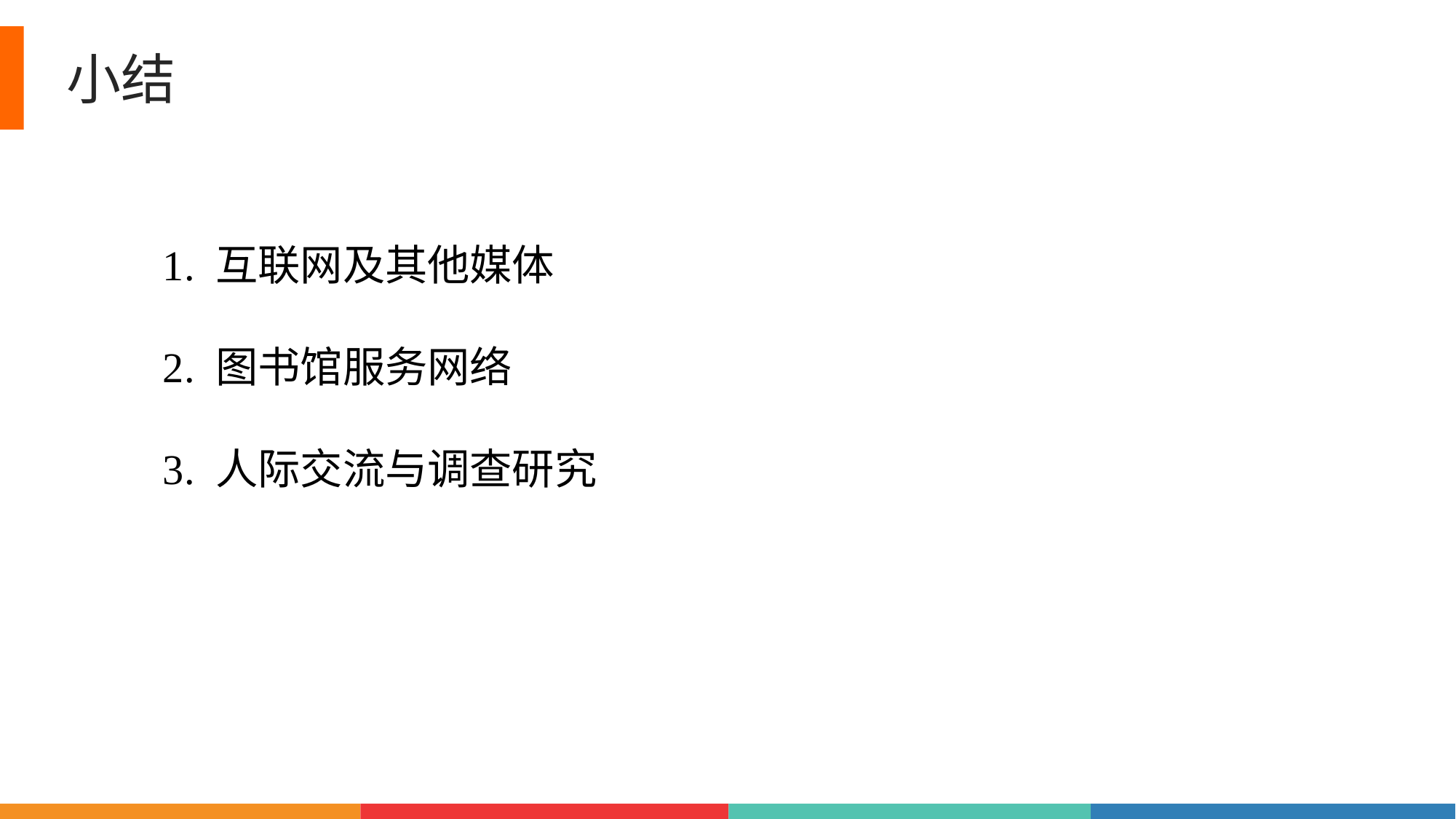

小结
1. 互联网及其他媒体
2. 图书馆服务网络
3. 人际交流与调查研究

18